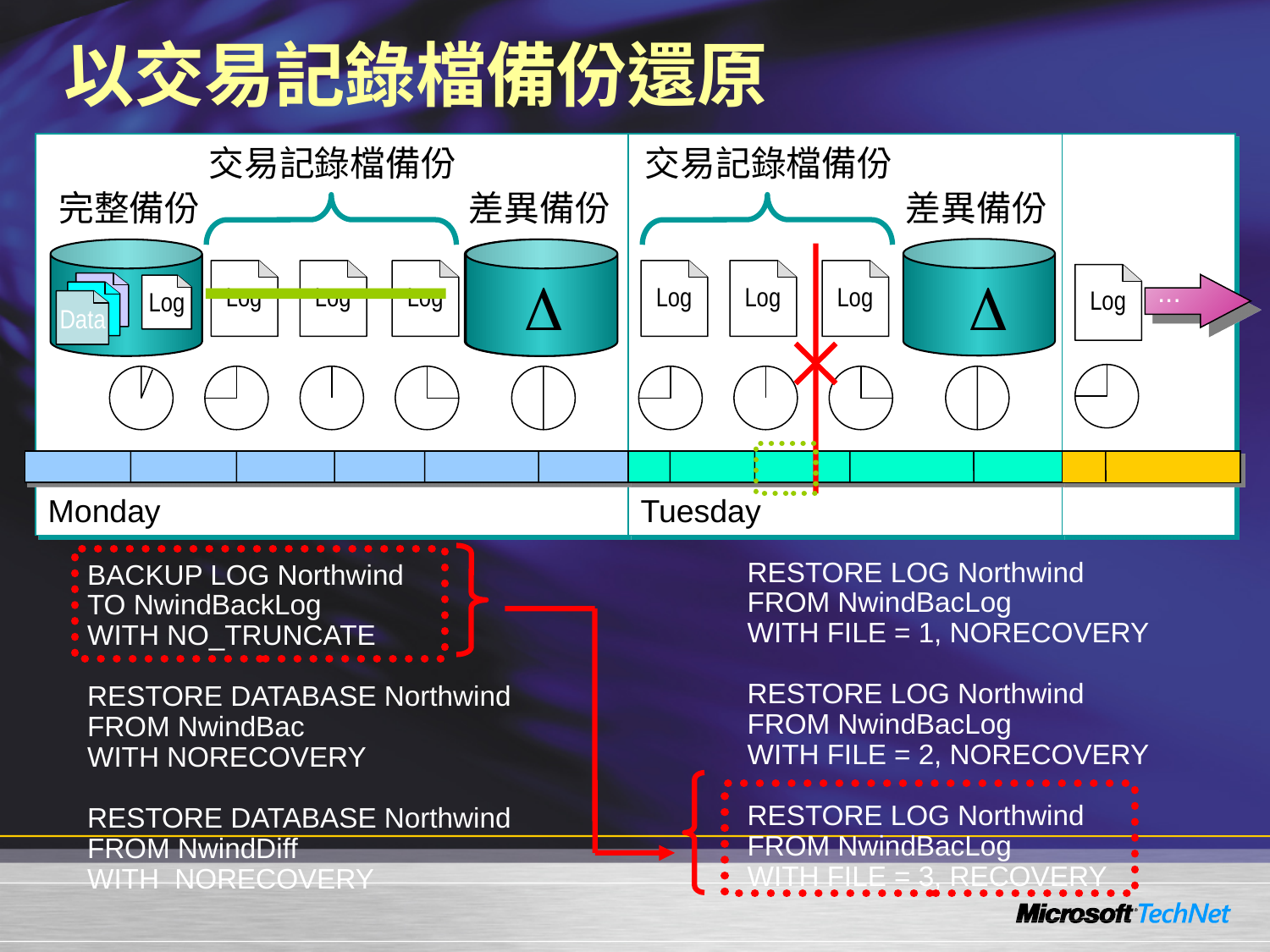

# 以交易記錄檔備份還原

Monday
Tuesday

交易記錄檔備份
交易記錄檔備份
完整備份
差異備份
差異備份

Data

Log

Data

Log

Log

Log

Log

Log

Log

Log
Δ
Δ

Log
...

BACKUP LOG Northwind
TO NwindBackLog
WITH NO_TRUNCATE

RESTORE DATABASE Northwind
FROM NwindBac
WITH NORECOVERY

RESTORE DATABASE Northwind
FROM NwindDiff
WITH  NORECOVERY
RESTORE LOG Northwind
FROM NwindBacLog
WITH FILE = 1, NORECOVERY

RESTORE LOG Northwind
FROM NwindBacLog
WITH FILE = 2, NORECOVERY

RESTORE LOG Northwind
FROM NwindBacLog
WITH FILE = 3, RECOVERY